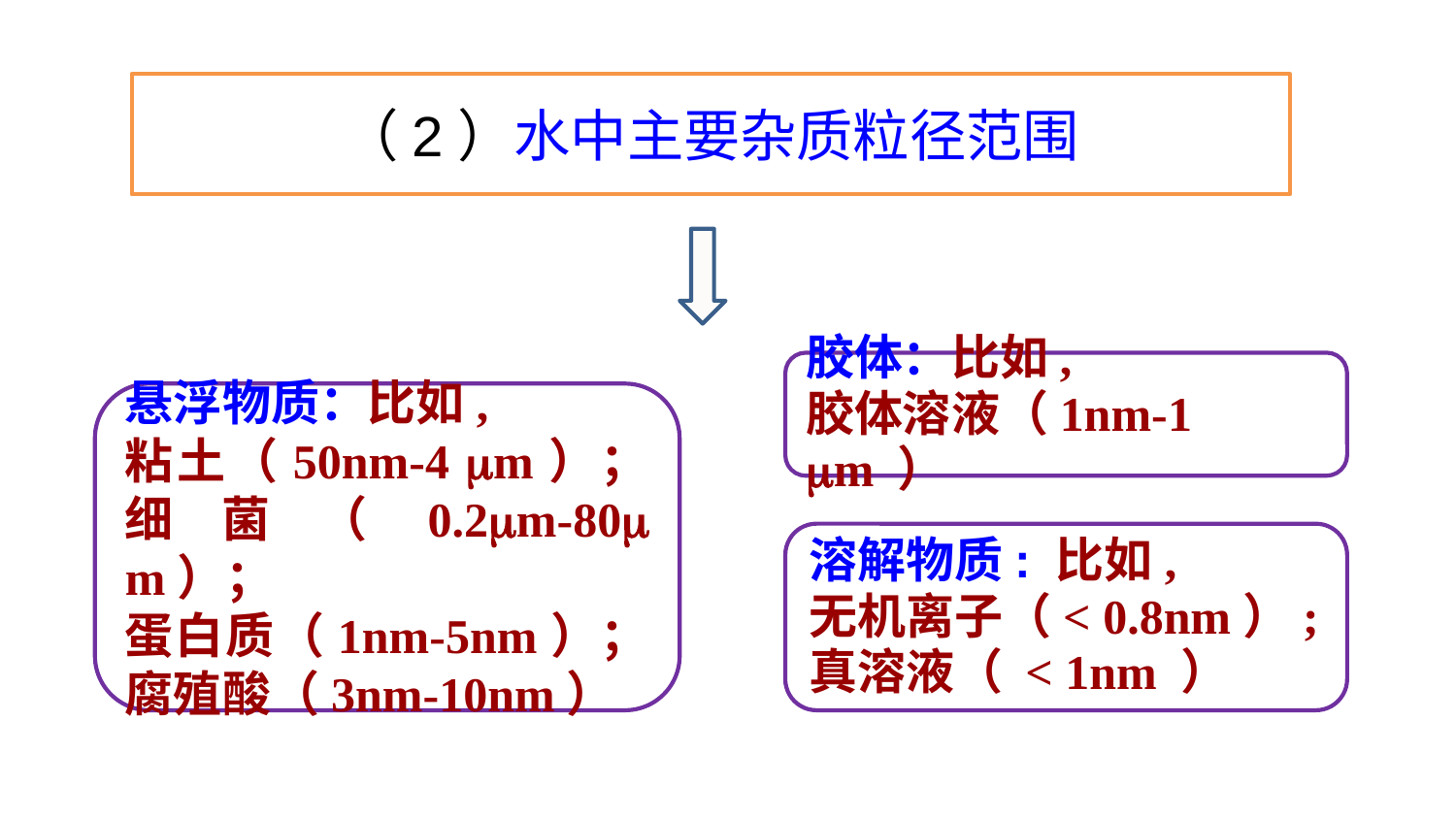

# （2）水中主要杂质粒径范围

胶体：比如,
胶体溶液（1nm-1 μm ）
悬浮物质：比如,
粘土（50nm-4 μm）；细菌（0.2μm-80μm）；
蛋白质（1nm-5nm）；腐殖酸（3nm-10nm）
溶解物质: 比如,
无机离子（< 0.8nm）; 真溶液（ < 1nm ）